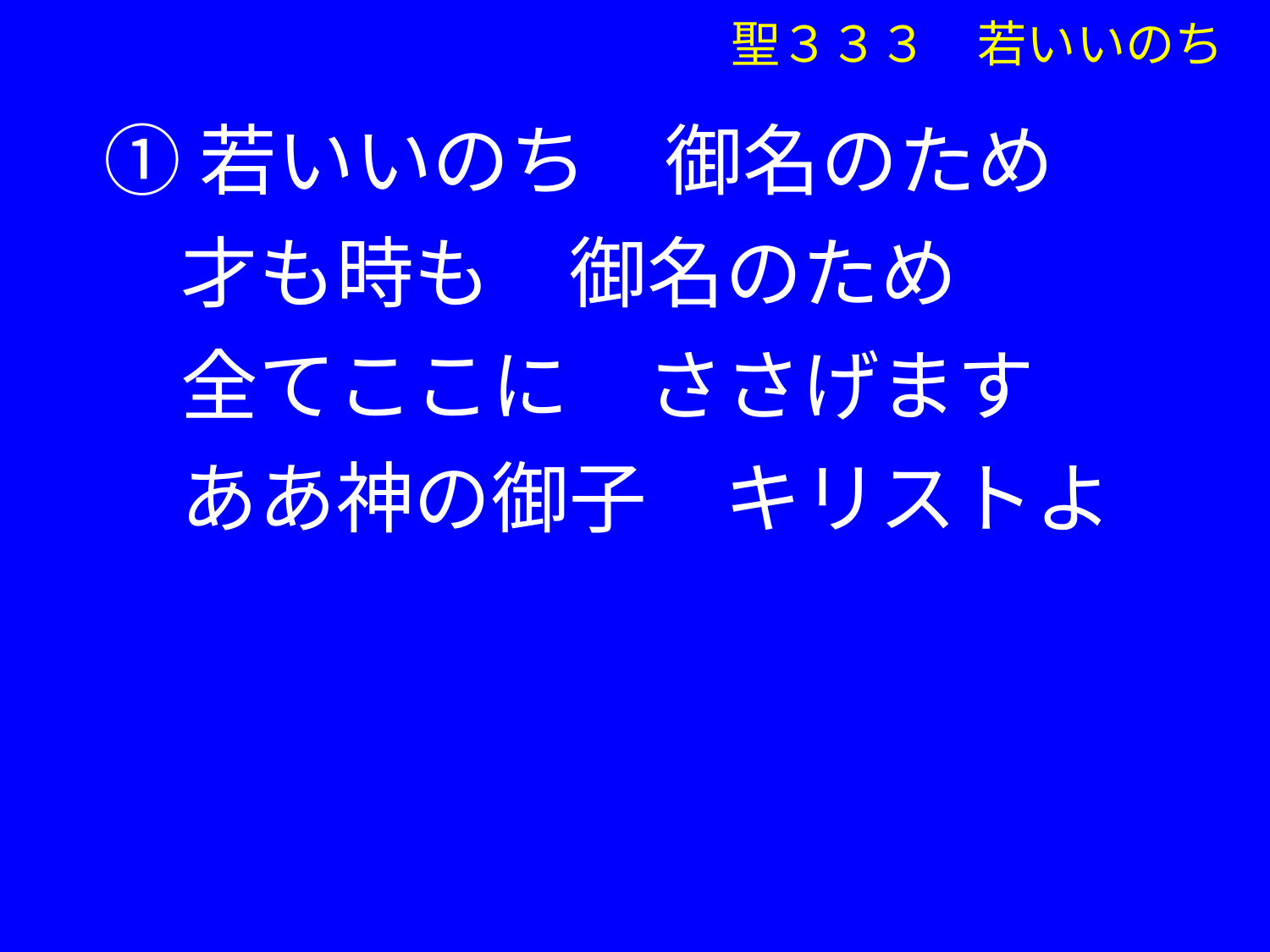

①若いいのち　御名のため
　才も時も　御名のため
　全てここに　ささげます
　ああ神の御子　キリストよ

聖３３３　若いいのち